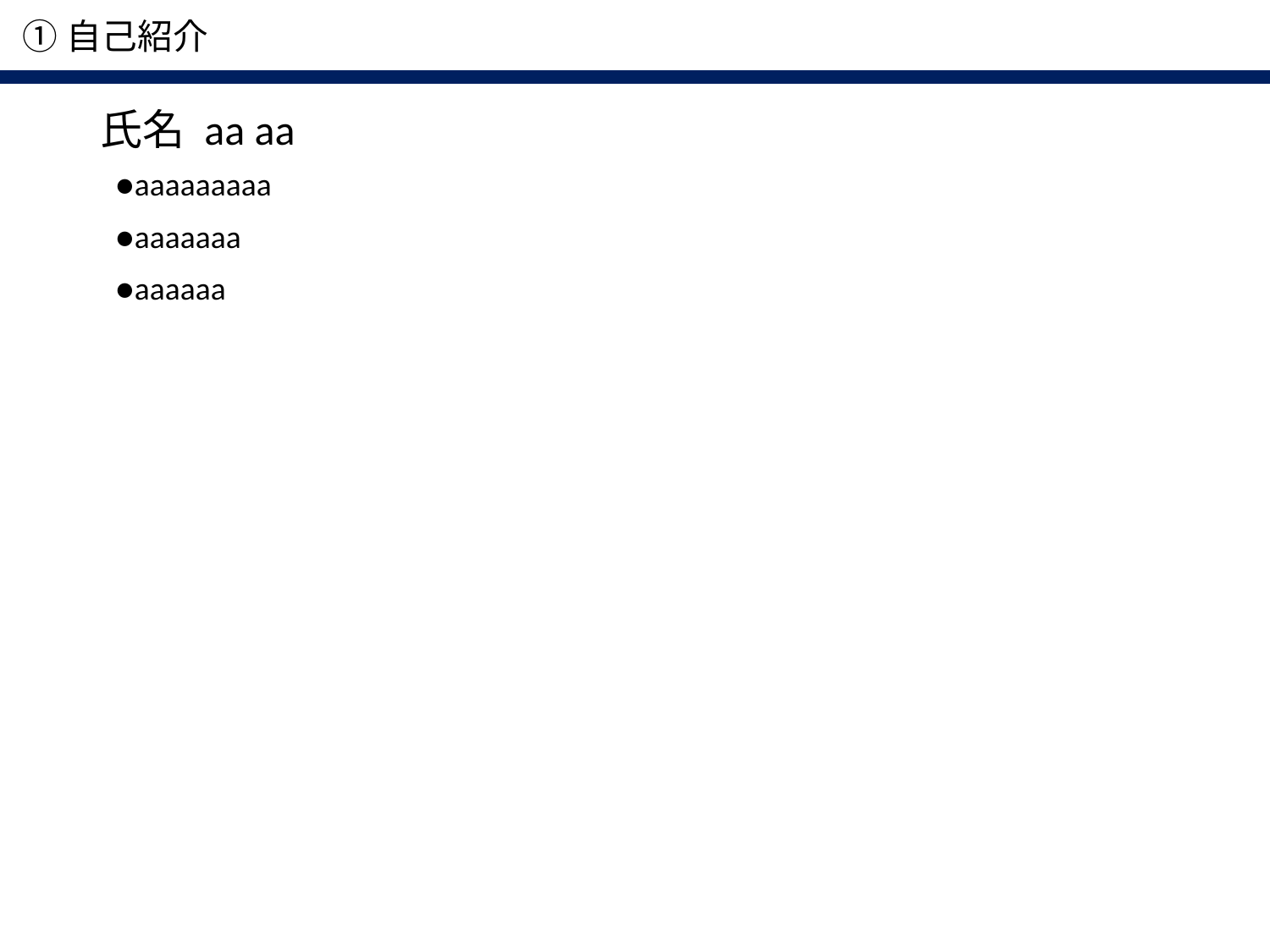

①自己紹介
# 氏名 aa aa
●aaaaaaaaa
●aaaaaaa
●aaaaaa